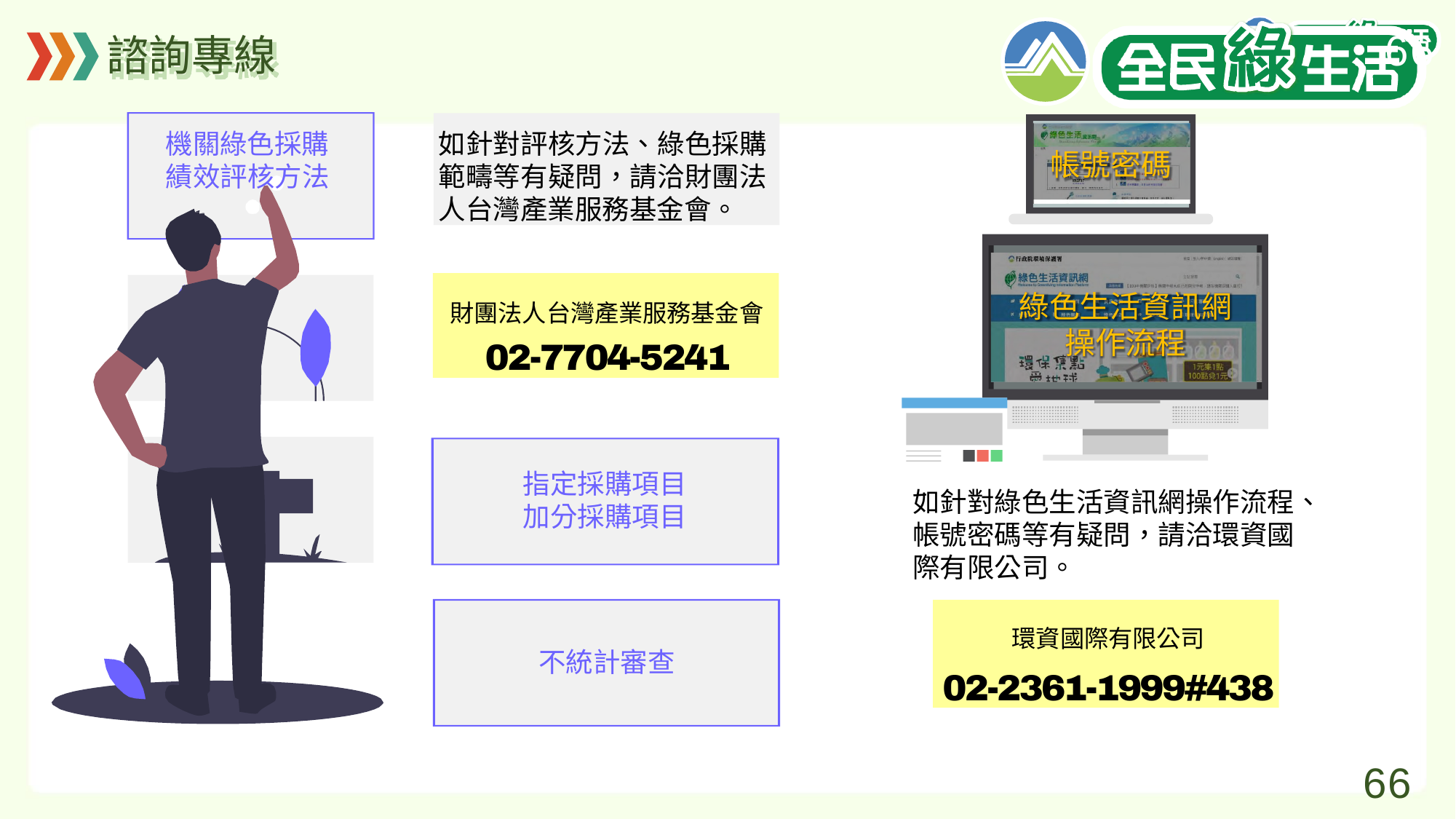

66
# 諮詢專線

如針對評核方法、綠色採購 範疇等有疑問，請洽財團法 人台灣產業服務基金會。

帳號密碼
機關綠色採購
績效評核方法

綠色生活資訊網
操作流程
財團法人台灣產業服務基金會
02-7704-5241

指定採購項目 加分採購項目
如針對綠色生活資訊網操作流程、 帳號密碼等有疑問，請洽環資國 際有限公司。

環資國際有限公司
02-2361-1999#438
不統計審查
66